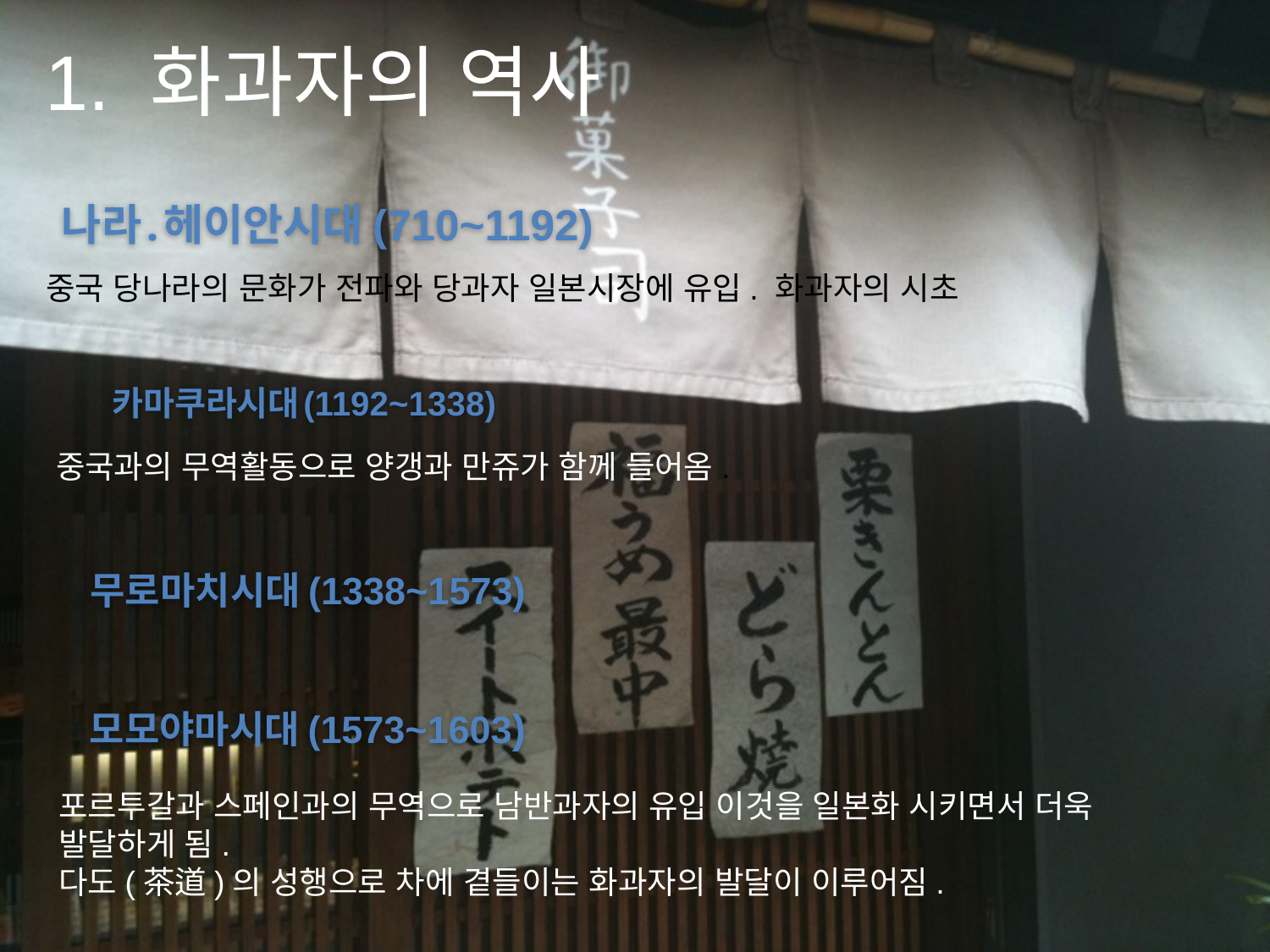

# 1. 화과자의 역사

나라․헤이안시대(710~1192)

중국 당나라의 문화가 전파와 당과자 일본시장에 유입. 화과자의 시초

 카마쿠라시대(1192~1338)

중국과의 무역활동으로 양갱과 만쥬가 함께 들어옴.

무로마치시대(1338~1573)

모모야마시대(1573~1603)

포르투갈과 스페인과의 무역으로 남반과자의 유입 이것을 일본화 시키면서 더욱 발달하게 됨.
다도(茶道)의 성행으로 차에 곁들이는 화과자의 발달이 이루어짐.